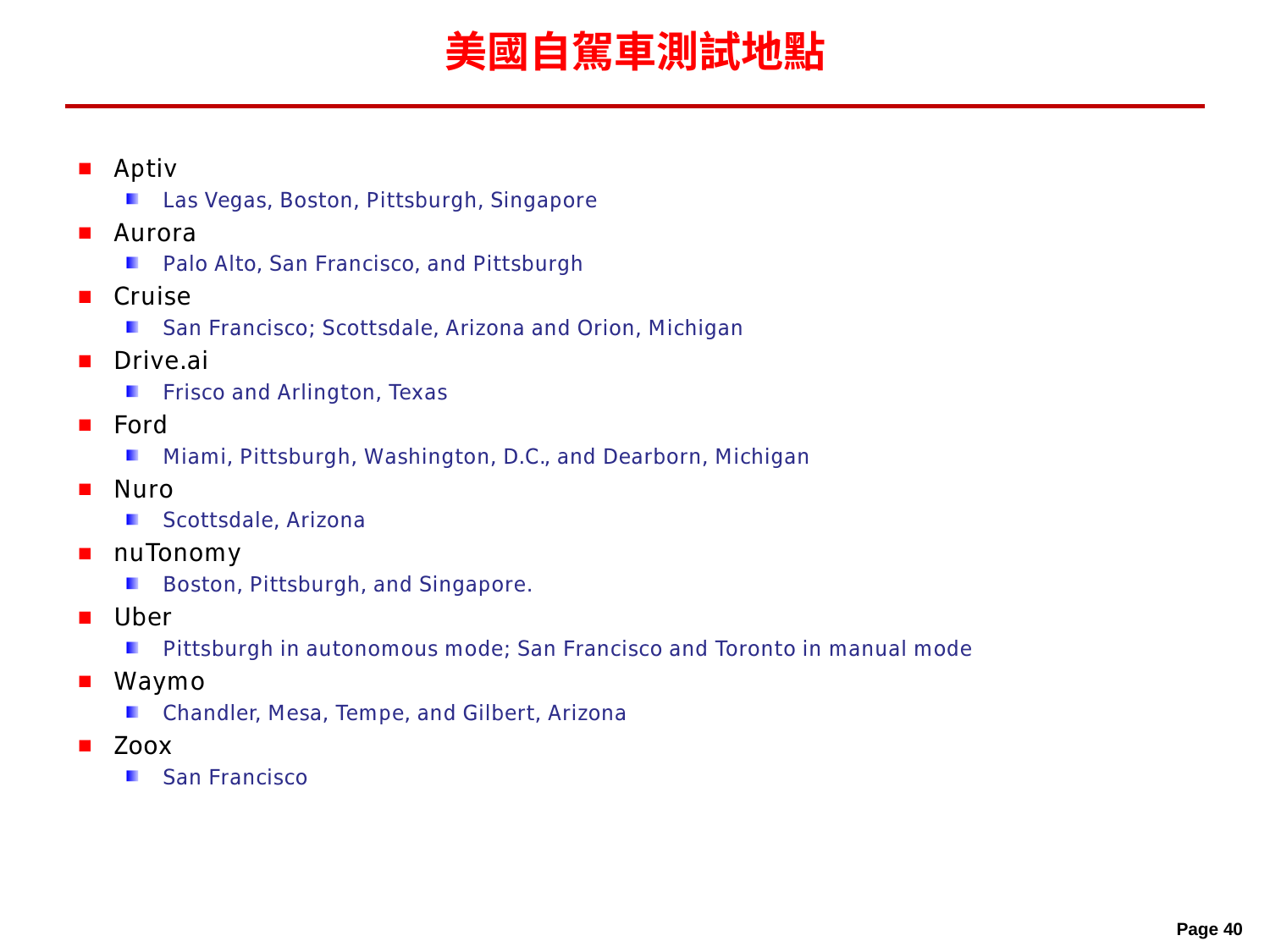

# 美國自駕車測試地點
Aptiv
Las Vegas, Boston, Pittsburgh, Singapore
Aurora
Palo Alto, San Francisco, and Pittsburgh
Cruise
San Francisco; Scottsdale, Arizona and Orion, Michigan
Drive.ai
Frisco and Arlington, Texas
Ford
Miami, Pittsburgh, Washington, D.C., and Dearborn, Michigan
Nuro
Scottsdale, Arizona
nuTonomy
Boston, Pittsburgh, and Singapore.
Uber
Pittsburgh in autonomous mode; San Francisco and Toronto in manual mode
Waymo
Chandler, Mesa, Tempe, and Gilbert, Arizona
Zoox
San Francisco